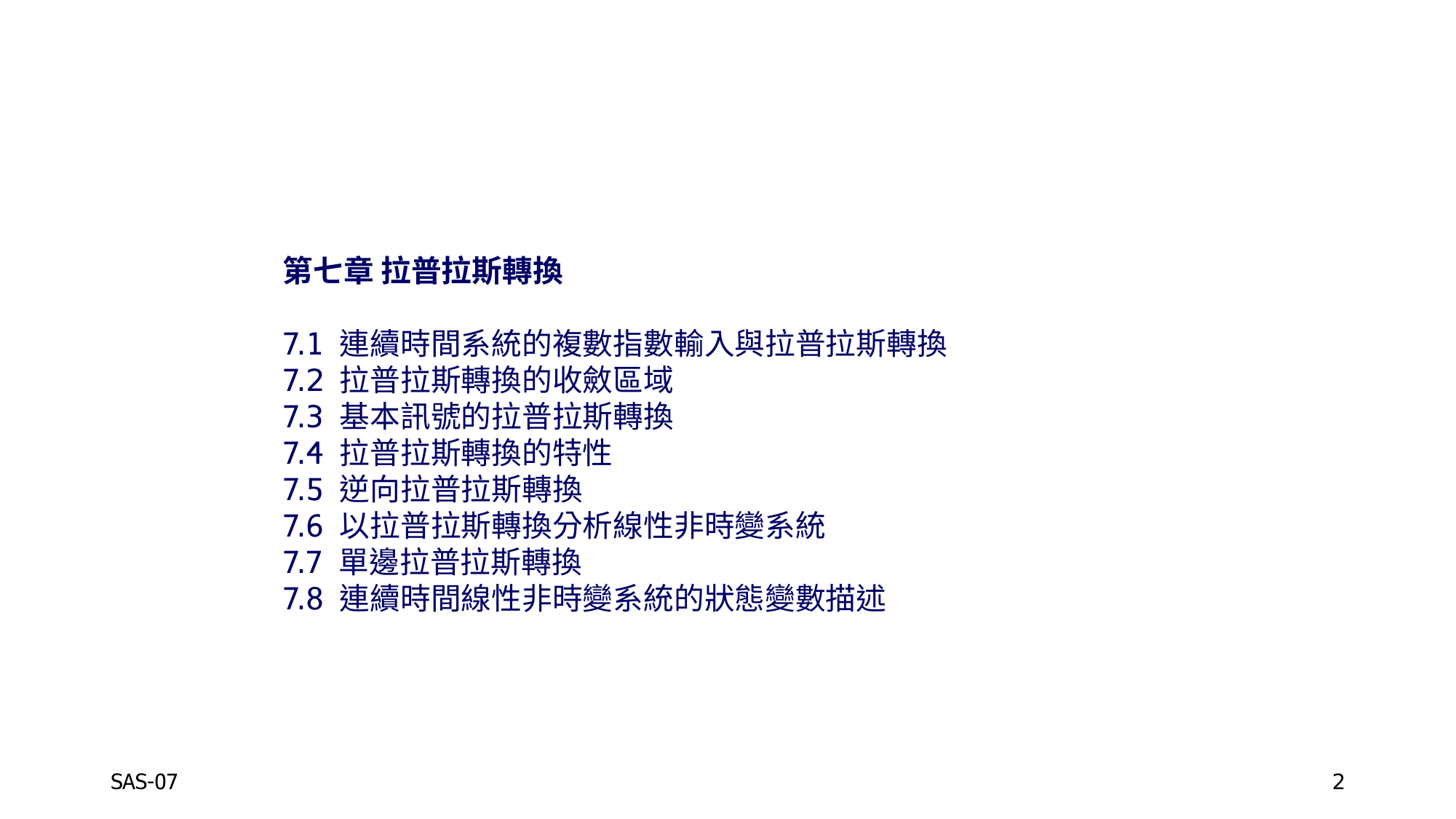

第七章 拉普拉斯轉換

7.1 連續時間系統的複數指數輸入與拉普拉斯轉換
7.2 拉普拉斯轉換的收斂區域
7.3 基本訊號的拉普拉斯轉換
7.4 拉普拉斯轉換的特性
7.5 逆向拉普拉斯轉換
7.6 以拉普拉斯轉換分析線性非時變系統
7.7 單邊拉普拉斯轉換
7.8 連續時間線性非時變系統的狀態變數描述

SAS-07
2